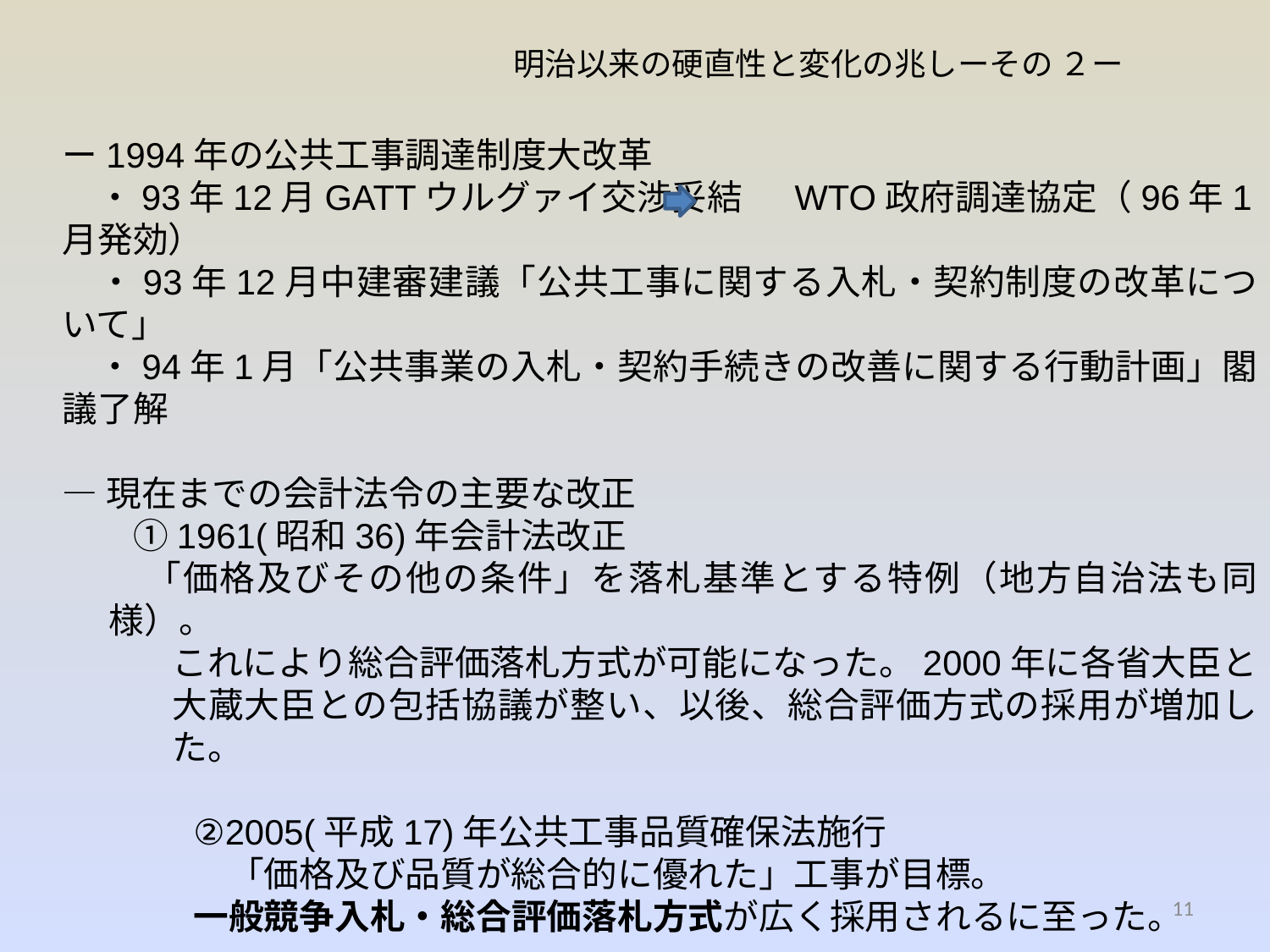

# 明治以来の硬直性と変化の兆しーその ２ー
ー1994年の公共工事調達制度大改革
　・93年12月GATTウルグァイ交渉妥結　 WTO政府調達協定（96年1月発効）
　・93年12月中建審建議「公共工事に関する入札・契約制度の改革について」
　・94年1月「公共事業の入札・契約手続きの改善に関する行動計画」閣議了解

―現在までの会計法令の主要な改正
　　①1961(昭和36)年会計法改正
　「価格及びその他の条件」を落札基準とする特例（地方自治法も同様）。
これにより総合評価落札方式が可能になった。2000年に各省大臣と大蔵大臣との包括協議が整い、以後、総合評価方式の採用が増加した。

②2005(平成17)年公共工事品質確保法施行
　「価格及び品質が総合的に優れた」工事が目標。
一般競争入札・総合評価落札方式が広く採用されるに至った。

③2014年公共工事品質確保法改正
段階的選抜方式および技術提案・交渉方式を規定。

11